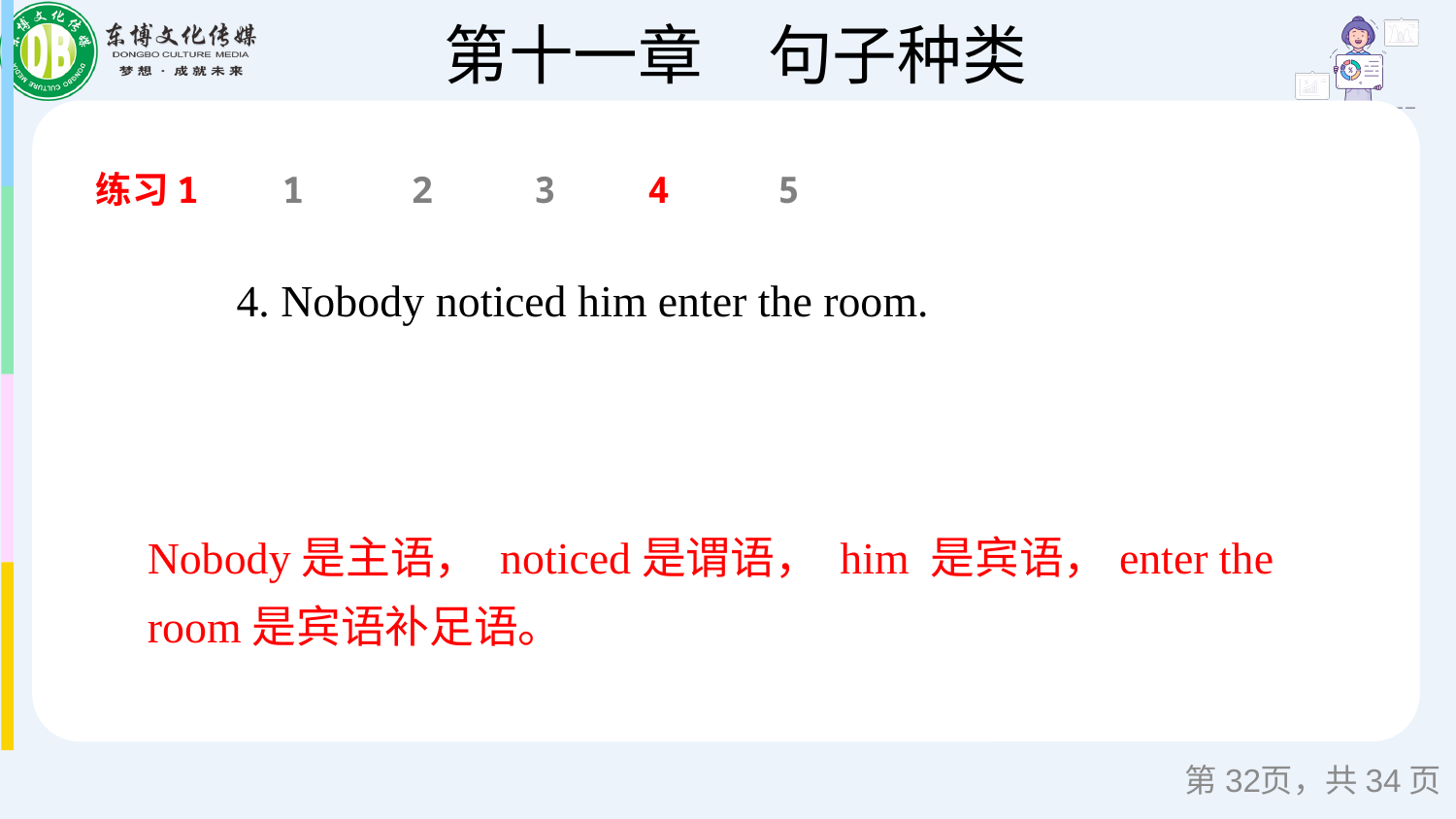

练习1
1
2
3
4
5
4. Nobody noticed him enter the room.
Nobody是主语， noticed是谓语， him 是宾语，enter the room是宾语补足语。
第32页，共34页